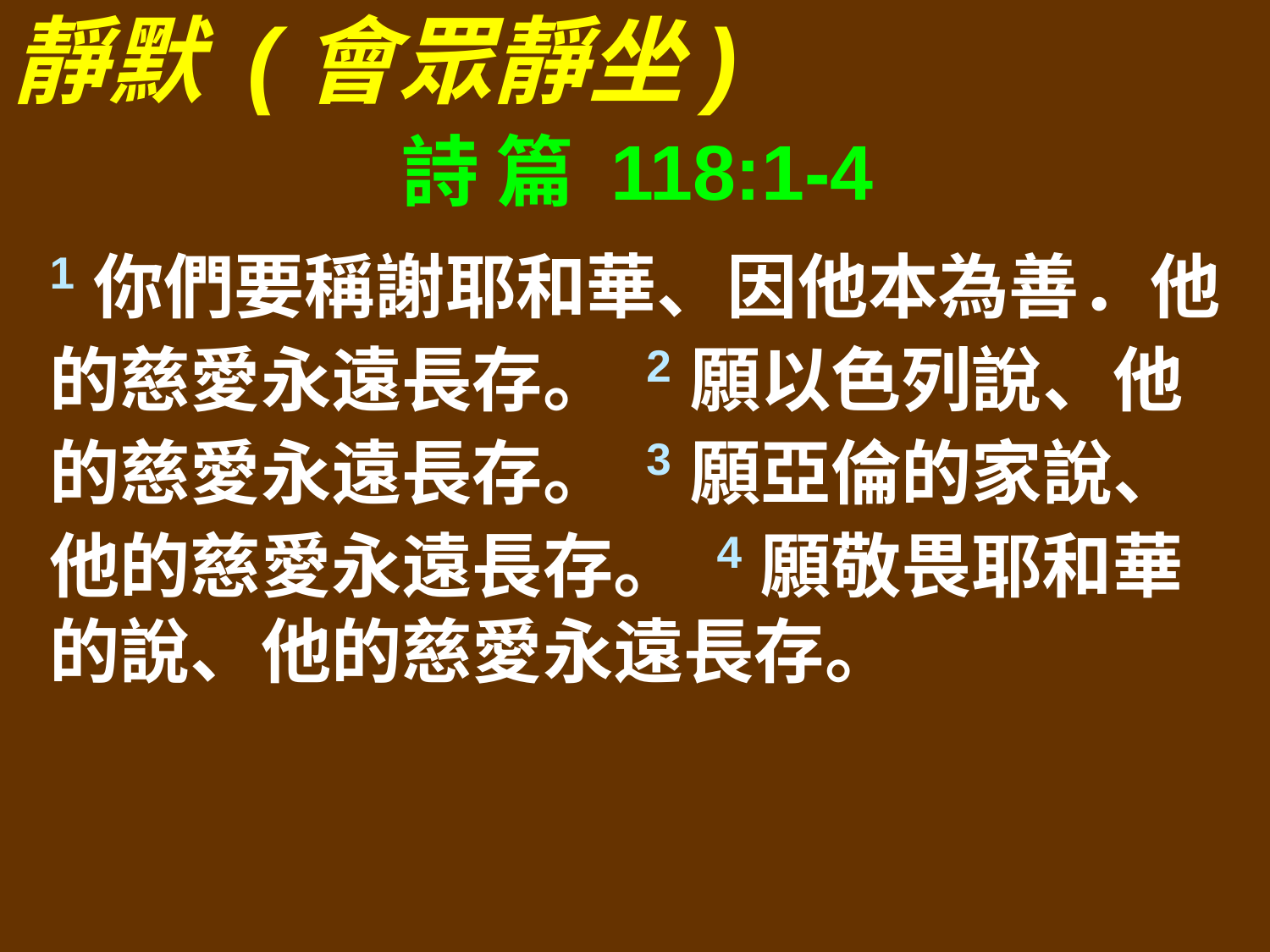

靜默 (會眾靜坐)
詩 篇 118:1-4
1你們要稱謝耶和華、因他本為善．他的慈愛永遠長存。 2願以色列說、他的慈愛永遠長存。 3願亞倫的家說、他的慈愛永遠長存。 4願敬畏耶和華的說、他的慈愛永遠長存。